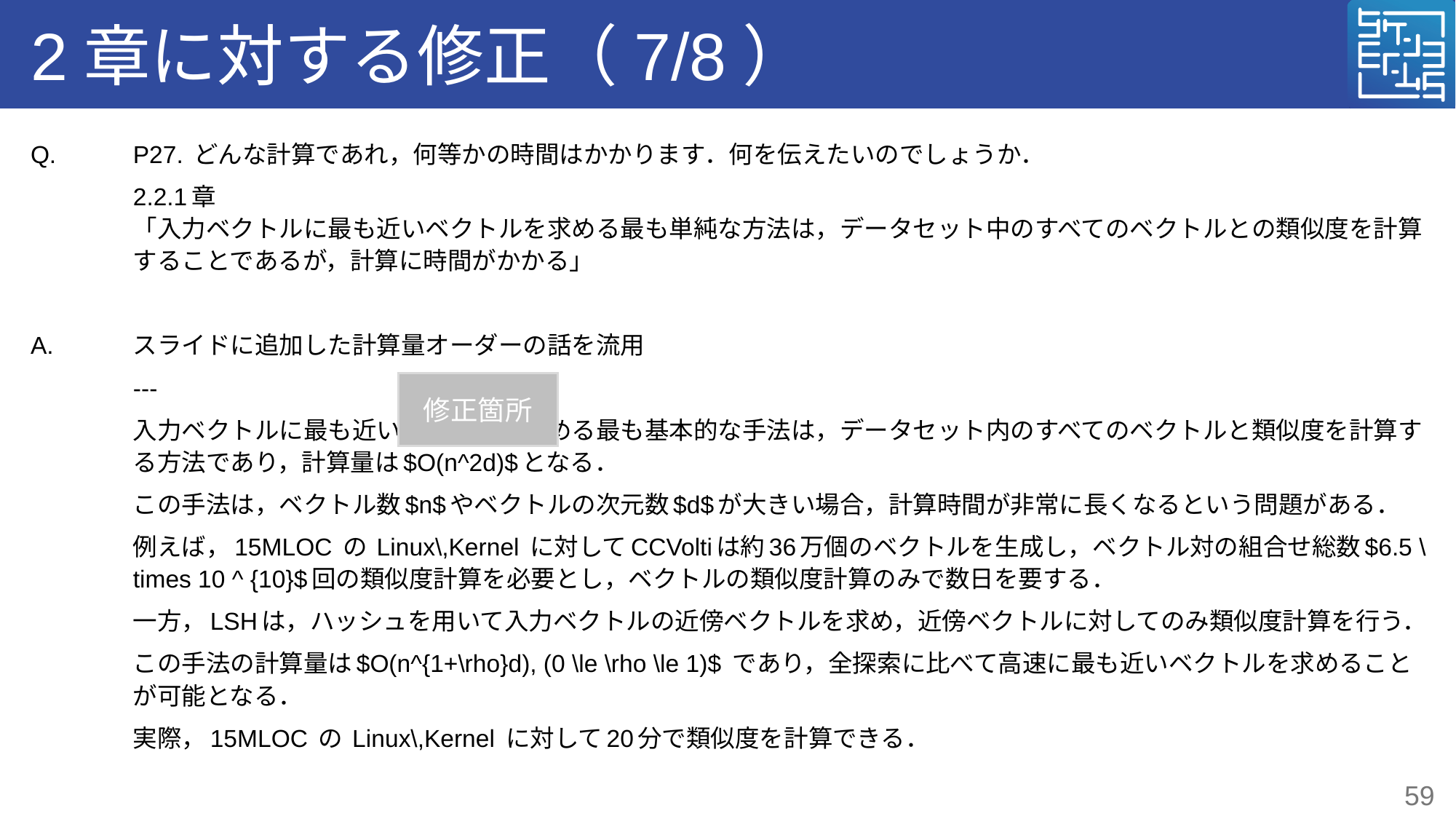

# 2章に対する修正（7/8）
Q.	P27. どんな計算であれ，何等かの時間はかかります．何を伝えたいのでしょうか．
	2.2.1章
「入力ベクトルに最も近いベクトルを求める最も単純な方法は，データセット中のすべてのベクトルとの類似度を計算することであるが，計算に時間がかかる」

A.	スライドに追加した計算量オーダーの話を流用
	---
	入力ベクトルに最も近いベクトルを求める最も基本的な手法は，データセット内のすべてのベクトルと類似度を計算する方法であり，計算量は$O(n^2d)$となる．
	この手法は，ベクトル数$n$やベクトルの次元数$d$が大きい場合，計算時間が非常に長くなるという問題がある．
	例えば，15MLOC の Linux\,Kernel に対してCCVoltiは約36万個のベクトルを生成し，ベクトル対の組合せ総数$6.5 \times 10 ^ {10}$回の類似度計算を必要とし，ベクトルの類似度計算のみで数日を要する．
	一方，LSHは，ハッシュを用いて入力ベクトルの近傍ベクトルを求め，近傍ベクトルに対してのみ類似度計算を行う．
	この手法の計算量は$O(n^{1+\rho}d), (0 \le \rho \le 1)$ であり，全探索に比べて高速に最も近いベクトルを求めることが可能となる．
	実際，15MLOC の Linux\,Kernel に対して20分で類似度を計算できる．

修正箇所
59